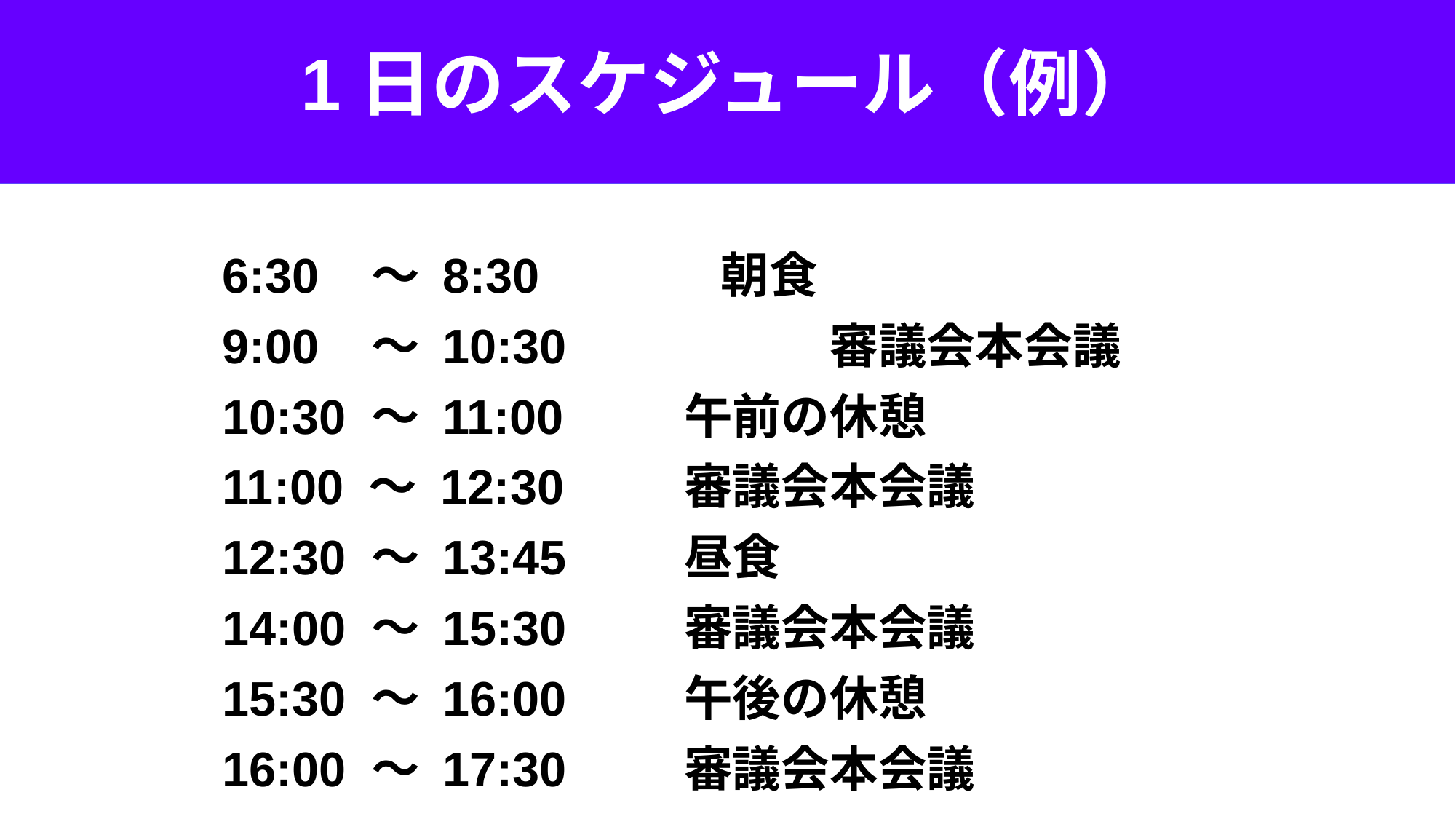

# 1日のスケジュール（例）

6:30   ～ 8:30	 　　　朝食
9:00   ～ 10:30	 　　　審議会本会議
10:30 ～ 11:00	 午前の休憩
11:00 ～ 12:30	 審議会本会議
12:30 ～ 13:45	 昼食
14:00 ～ 15:30	 審議会本会議
15:30 ～ 16:00	 午後の休憩
16:00 ～ 17:30	 審議会本会議